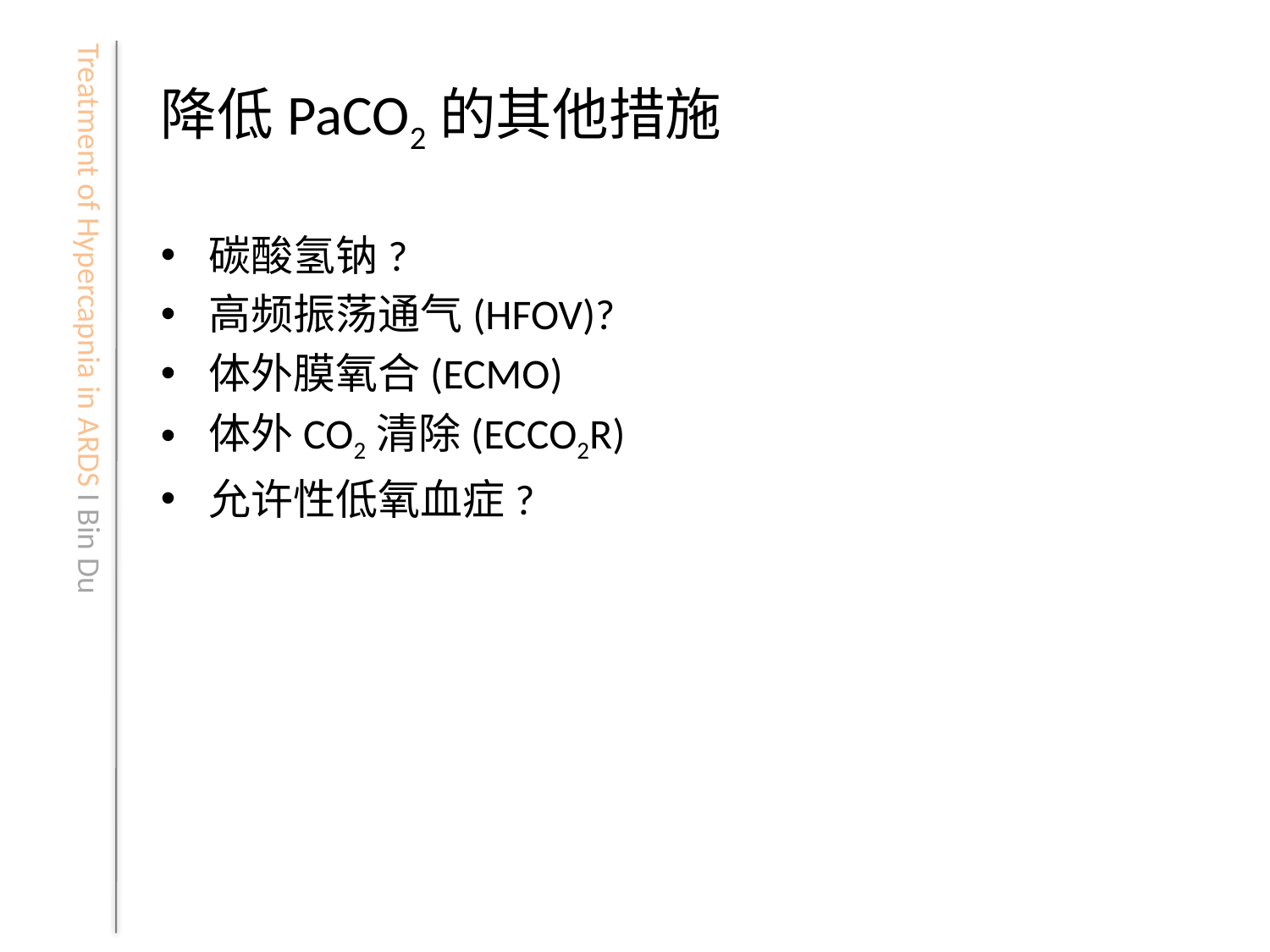

# 降低PaCO2的其他措施
碳酸氢钠?
高频振荡通气(HFOV)?
体外膜氧合(ECMO)
体外CO2清除(ECCO2R)
允许性低氧血症?